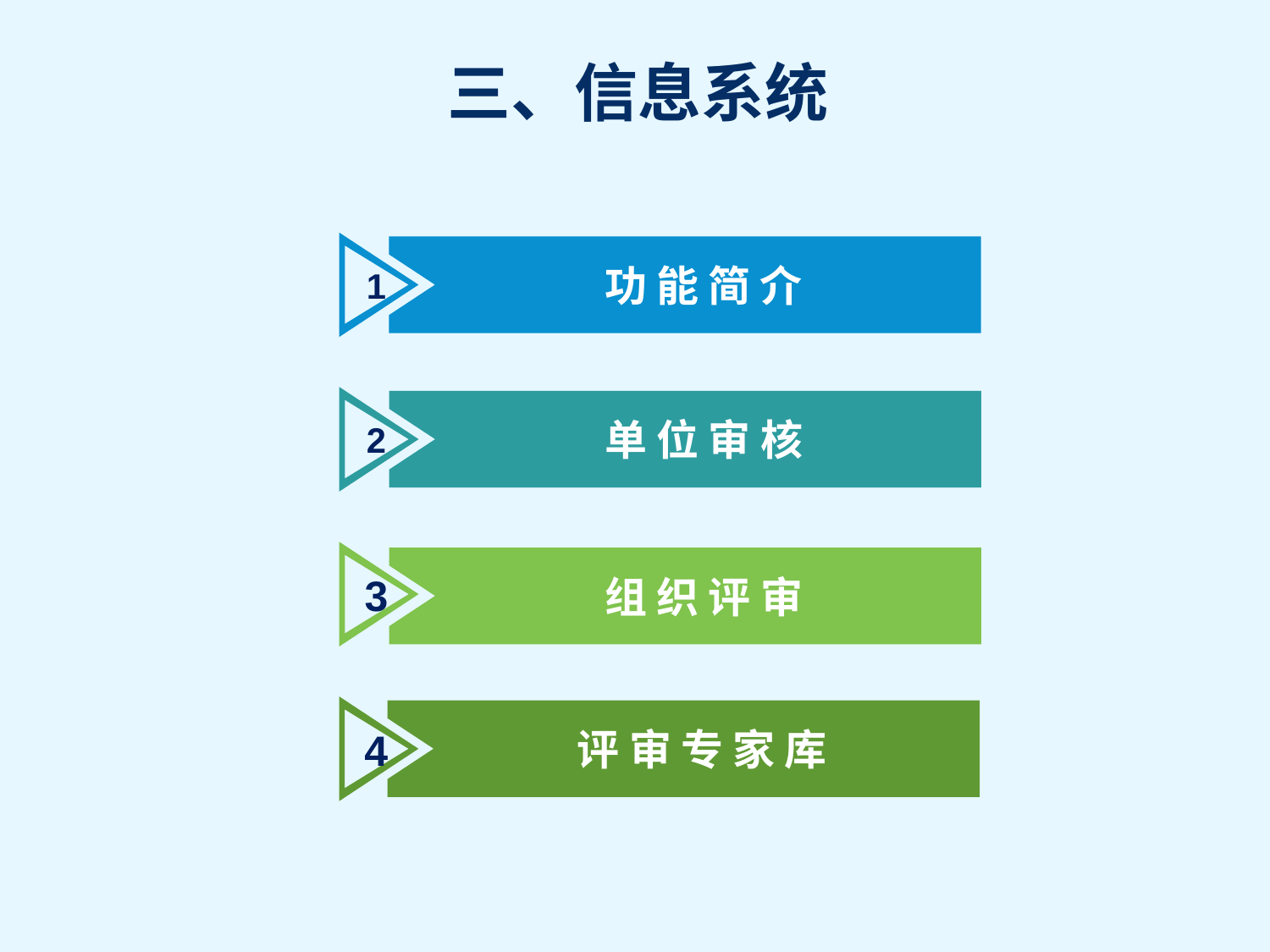

1
功 能 简 介
2
单 位 审 核
3
组 织 评 审
4
评 审 专 家 库